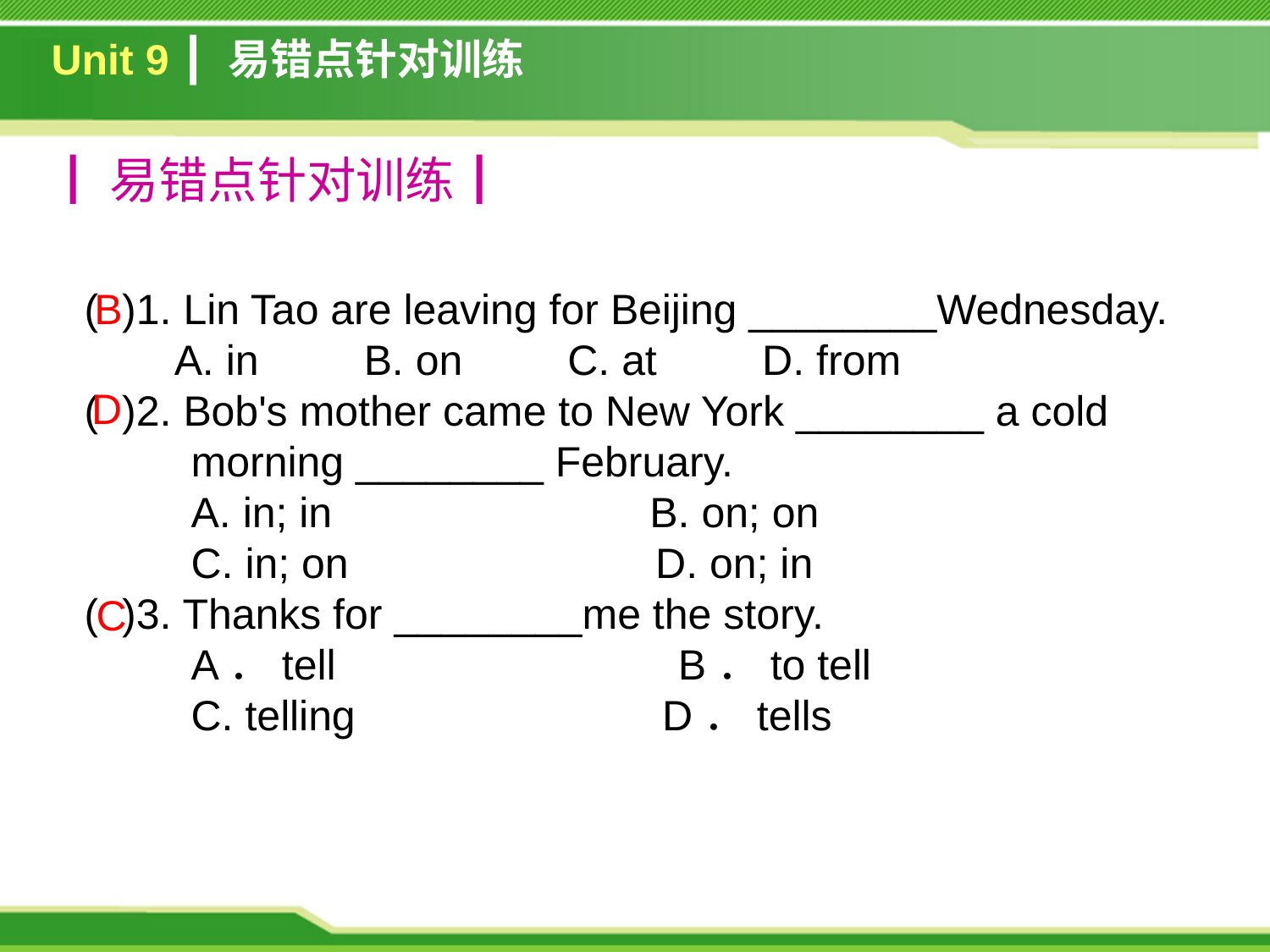

Unit 9 ┃ 易错点针对训练
┃易错点针对训练┃
(  )1. Lin Tao are leaving for Beijing ________Wednesday.
	A. in　　B. on　　C. at　　D. from
(  )2. Bob's mother came to New York ________ a cold
         morning ________ February.
         A. in; in		        B. on; on
         C. in; on                          D. on; in
(  )3. Thanks for ________me the story.
         A．tell                             B．to tell
         C. telling                          D．tells
B
 D
C